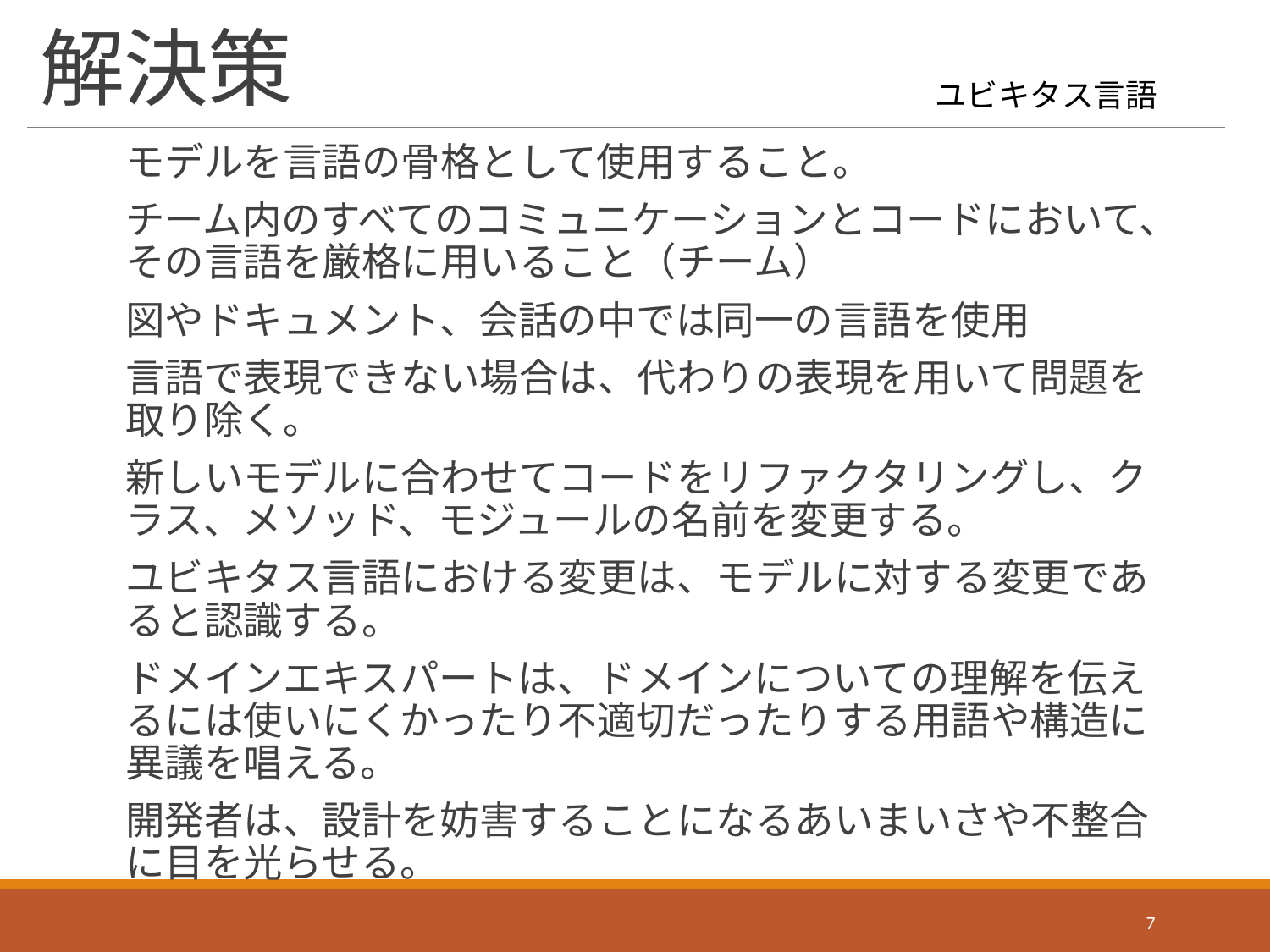

# 解決策
ユビキタス言語
モデルを言語の骨格として使用すること。
チーム内のすべてのコミュニケーションとコードにおいて、その言語を厳格に用いること（チーム）
図やドキュメント、会話の中では同一の言語を使用
言語で表現できない場合は、代わりの表現を用いて問題を取り除く。
新しいモデルに合わせてコードをリファクタリングし、クラス、メソッド、モジュールの名前を変更する。
ユビキタス言語における変更は、モデルに対する変更であると認識する。
ドメインエキスパートは、ドメインについての理解を伝えるには使いにくかったり不適切だったりする用語や構造に異議を唱える。
開発者は、設計を妨害することになるあいまいさや不整合に目を光らせる。
7